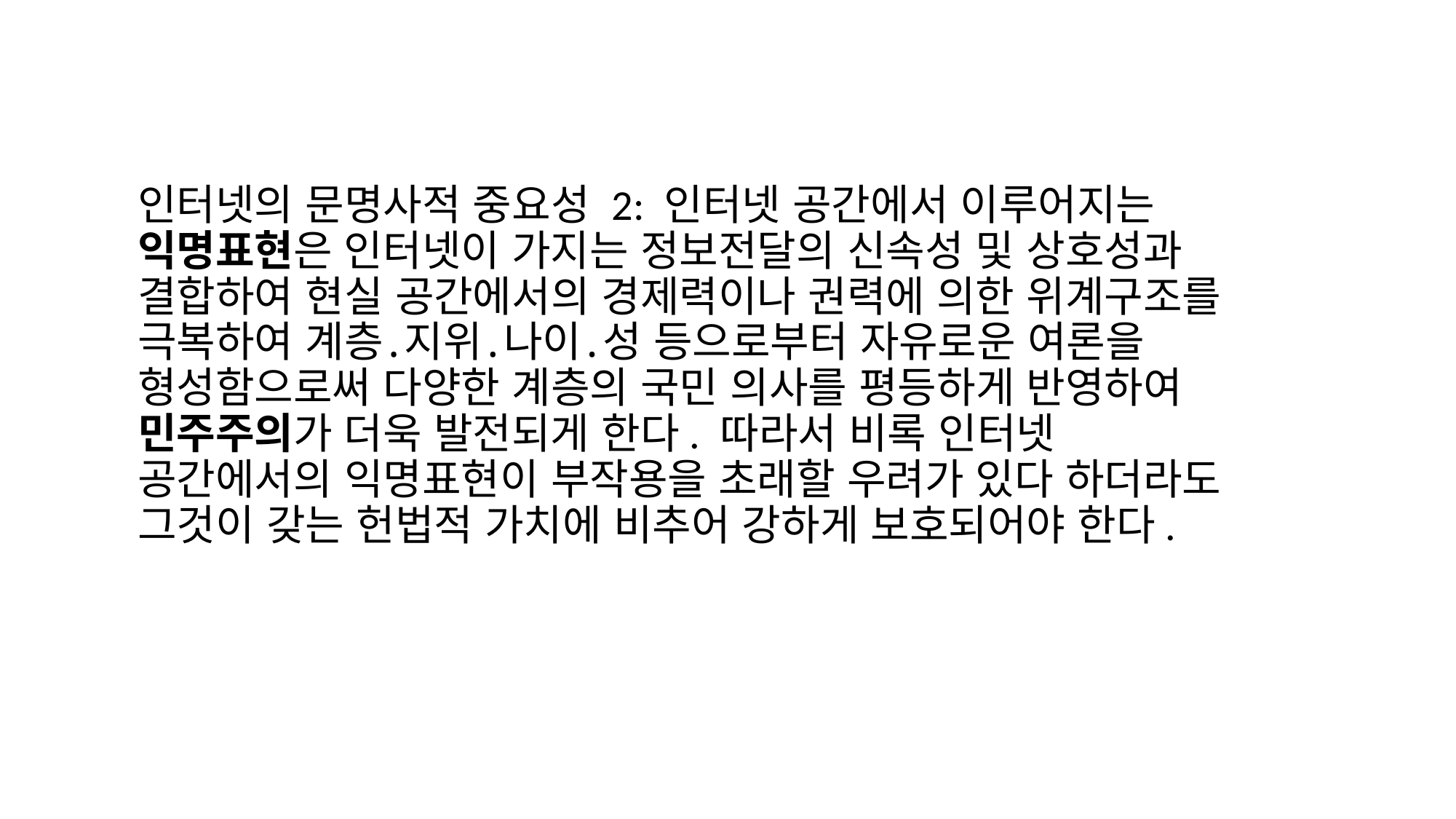

인터넷의 문명사적 중요성 2: 인터넷 공간에서 이루어지는 익명표현은 인터넷이 가지는 정보전달의 신속성 및 상호성과 결합하여 현실 공간에서의 경제력이나 권력에 의한 위계구조를 극복하여 계층․지위․나이․성 등으로부터 자유로운 여론을 형성함으로써 다양한 계층의 국민 의사를 평등하게 반영하여 민주주의가 더욱 발전되게 한다. 따라서 비록 인터넷 공간에서의 익명표현이 부작용을 초래할 우려가 있다 하더라도 그것이 갖는 헌법적 가치에 비추어 강하게 보호되어야 한다.